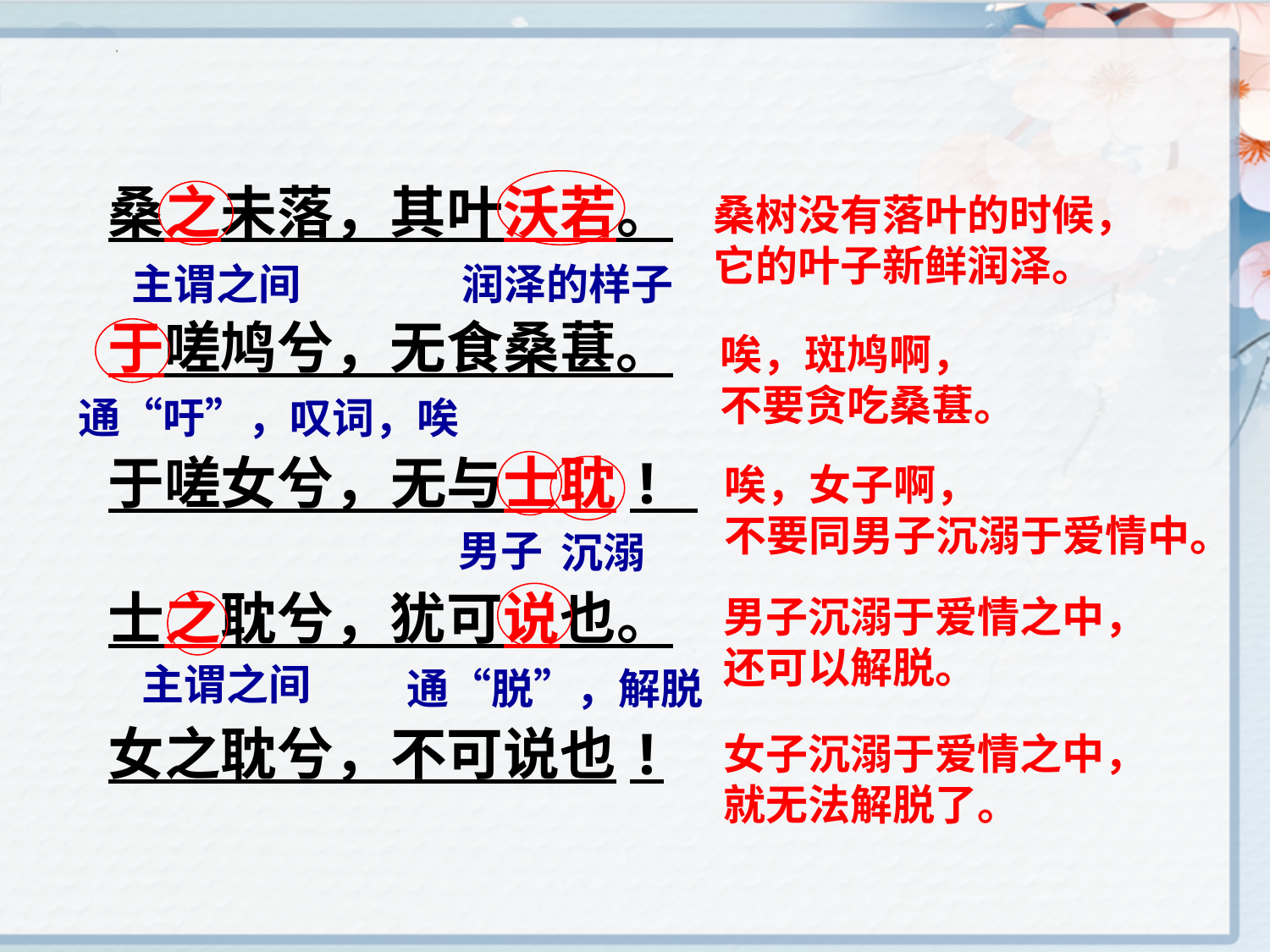

桑之未落，其叶沃若。

于嗟鸠兮，无食桑葚。

于嗟女兮，无与士耽!

士之耽兮，犹可说也。

女之耽兮，不可说也!

桑树没有落叶的时候，
它的叶子新鲜润泽。
主谓之间
润泽的样子

唉，斑鸠啊，
不要贪吃桑葚。
通“吁”，叹词，唉

唉，女子啊，
不要同男子沉溺于爱情中。

男子
沉溺

男子沉溺于爱情之中，
还可以解脱。

主谓之间
通“脱”，解脱
女子沉溺于爱情之中，
就无法解脱了。